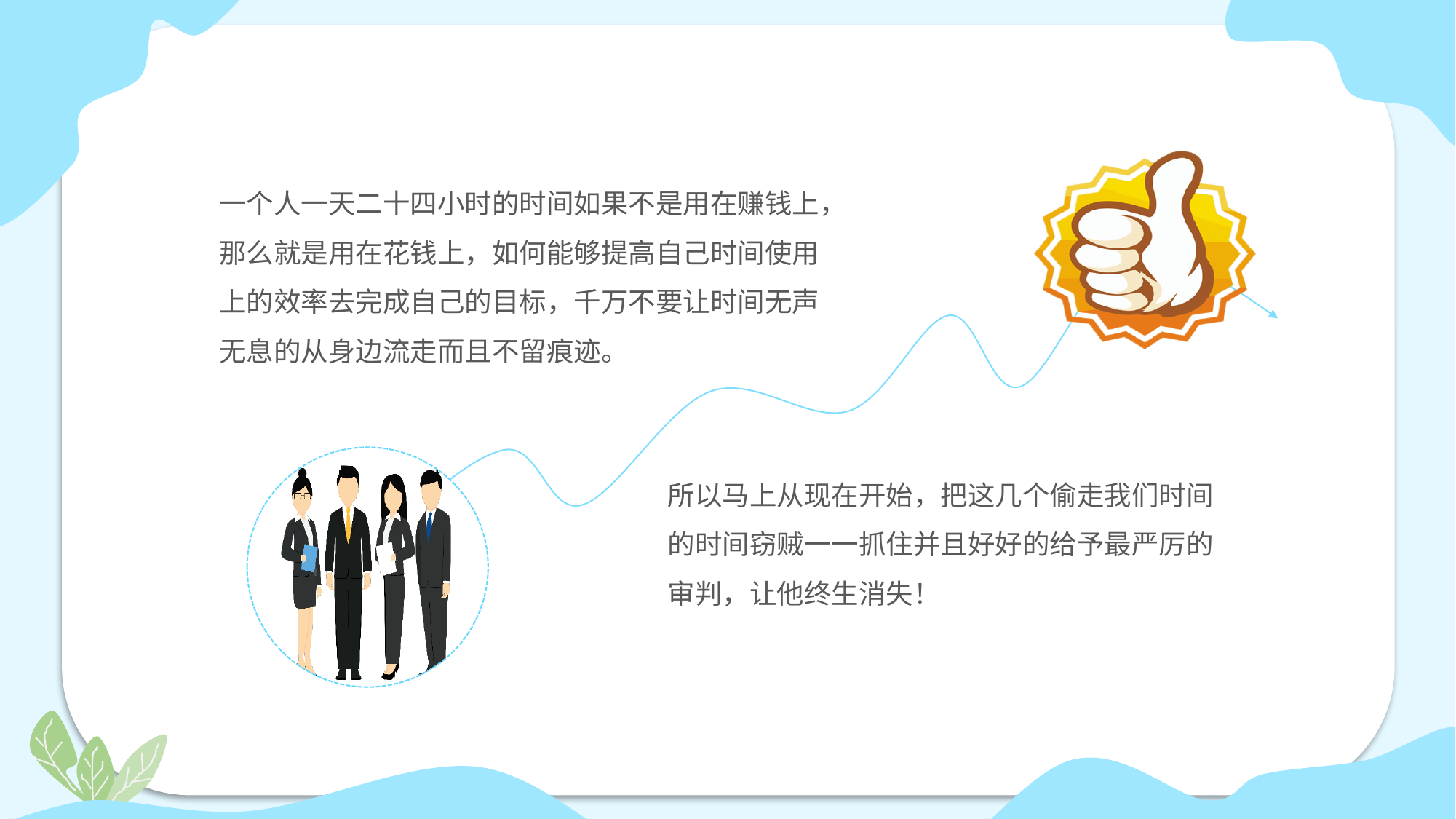

一个人一天二十四小时的时间如果不是用在赚钱上，那么就是用在花钱上，如何能够提高自己时间使用上的效率去完成自己的目标，千万不要让时间无声无息的从身边流走而且不留痕迹。

所以马上从现在开始，把这几个偷走我们时间的时间窃贼一一抓住并且好好的给予最严厉的审判，让他终生消失！